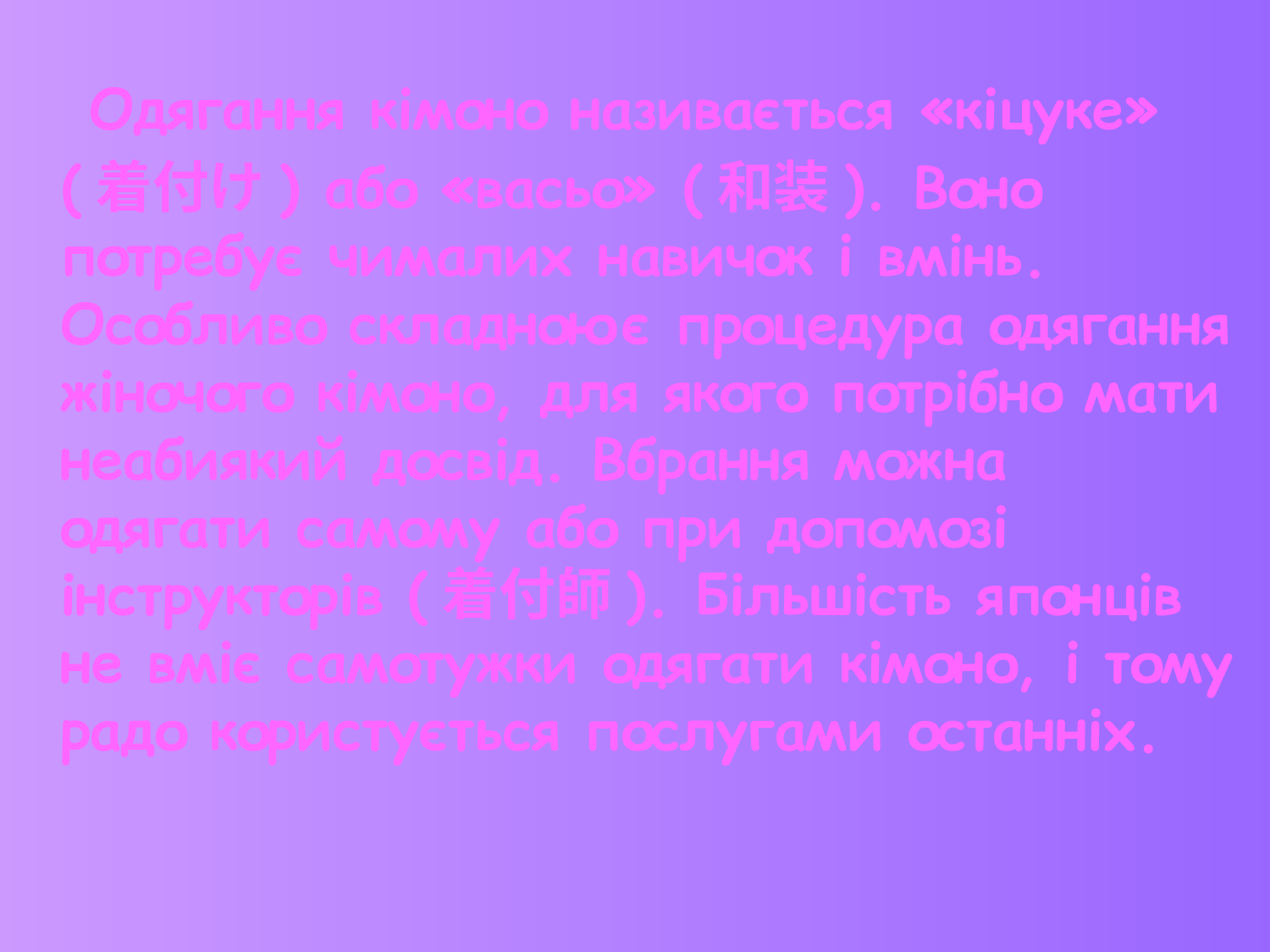

Одягання кімоно називається «кіцуке»
  (着付け) або «васьо» (和装). Воно потребує чималих навичок і вмінь. Особливо складною є процедура одягання жіночого кімоно, для якого потрібно мати неабиякий досвід. Вбрання можна одягати самому або при допомозі інструкторів (着付師). Більшість японців не вміє самотужки одягати кімоно, і тому радо користується послугами останніх.